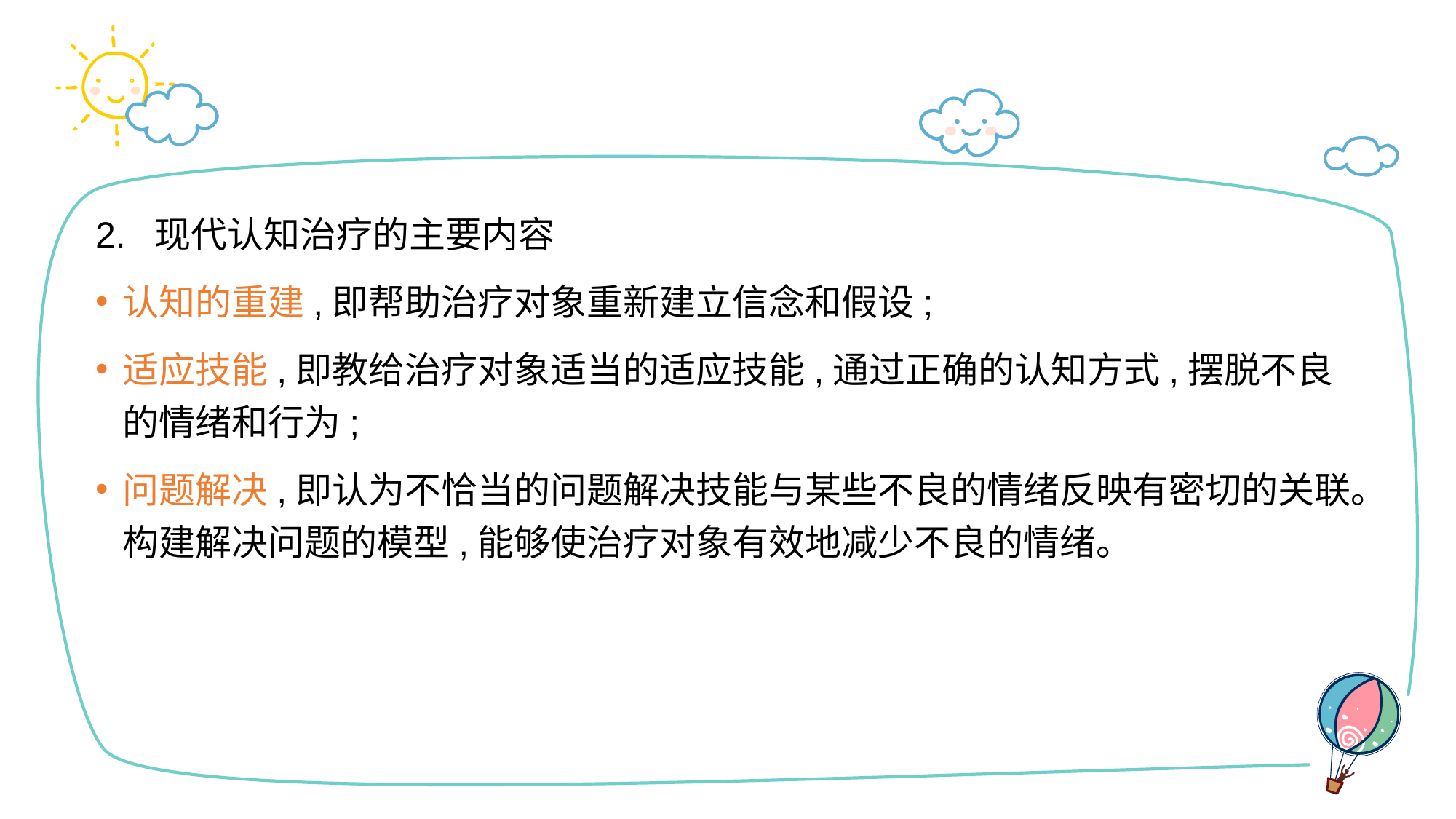

#
2.  现代认知治疗的主要内容
认知的重建,即帮助治疗对象重新建立信念和假设;
适应技能,即教给治疗对象适当的适应技能,通过正确的认知方式,摆脱不良的情绪和行为;
问题解决,即认为不恰当的问题解决技能与某些不良的情绪反映有密切的关联。构建解决问题的模型,能够使治疗对象有效地减少不良的情绪。